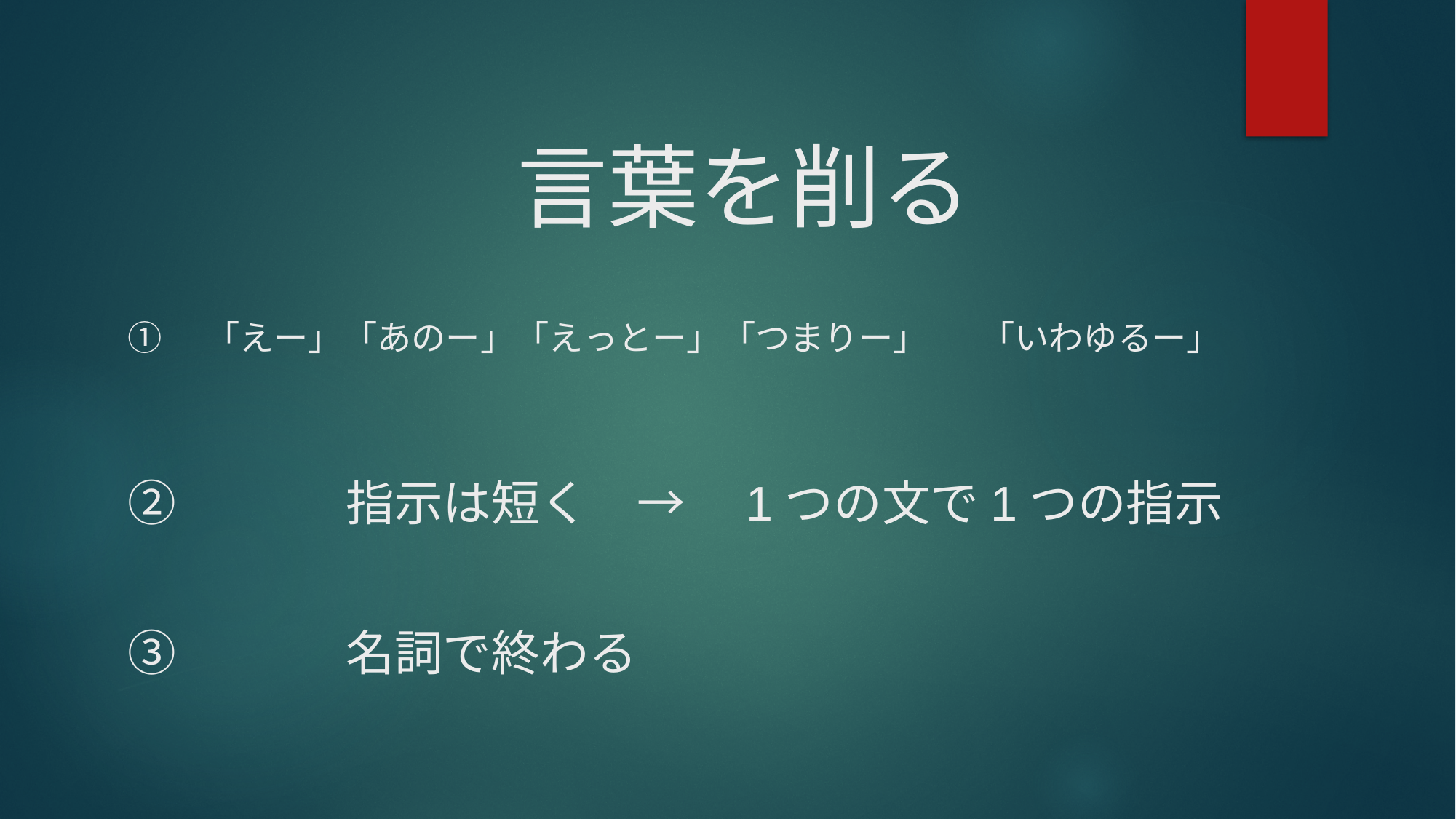

# 言葉を削る
①		「えー」「あのー」「えっとー」「つまりー」	「いわゆるー」
②		指示は短く　→　1つの文で1つの指示
③		名詞で終わる